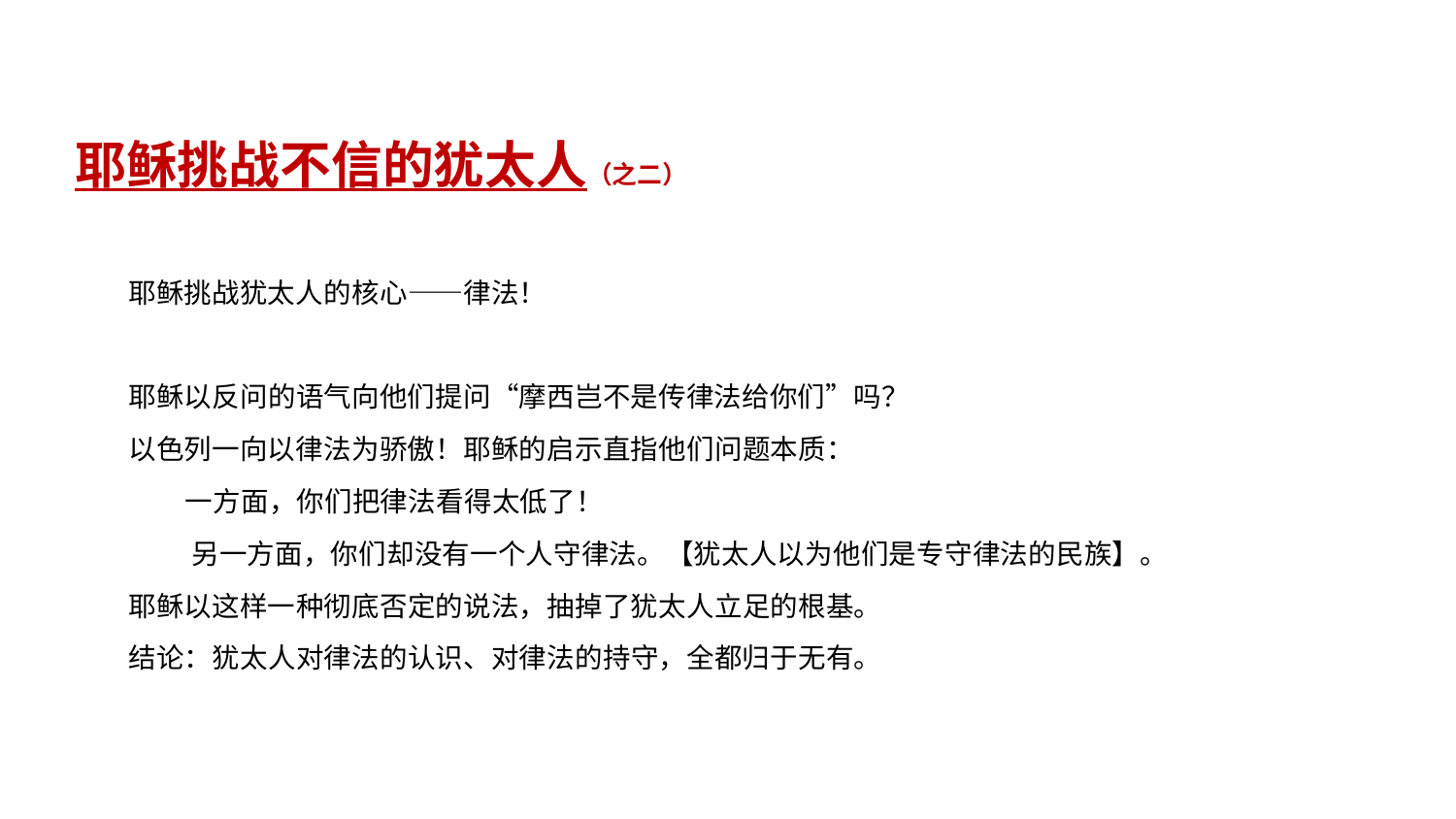

耶稣挑战不信的犹太人（之二）

        耶稣挑战犹太人的核心——律法！

        耶稣以反问的语气向他们提问“摩西岂不是传律法给你们”吗？
        以色列一向以律法为骄傲！耶稣的启示直指他们问题本质：
                 一方面，你们把律法看得太低了！
                  另一方面，你们却没有一个人守律法。【犹太人以为他们是专守律法的民族】。
        耶稣以这样一种彻底否定的说法，抽掉了犹太人立足的根基。
        结论：犹太人对律法的认识、对律法的持守，全都归于无有。